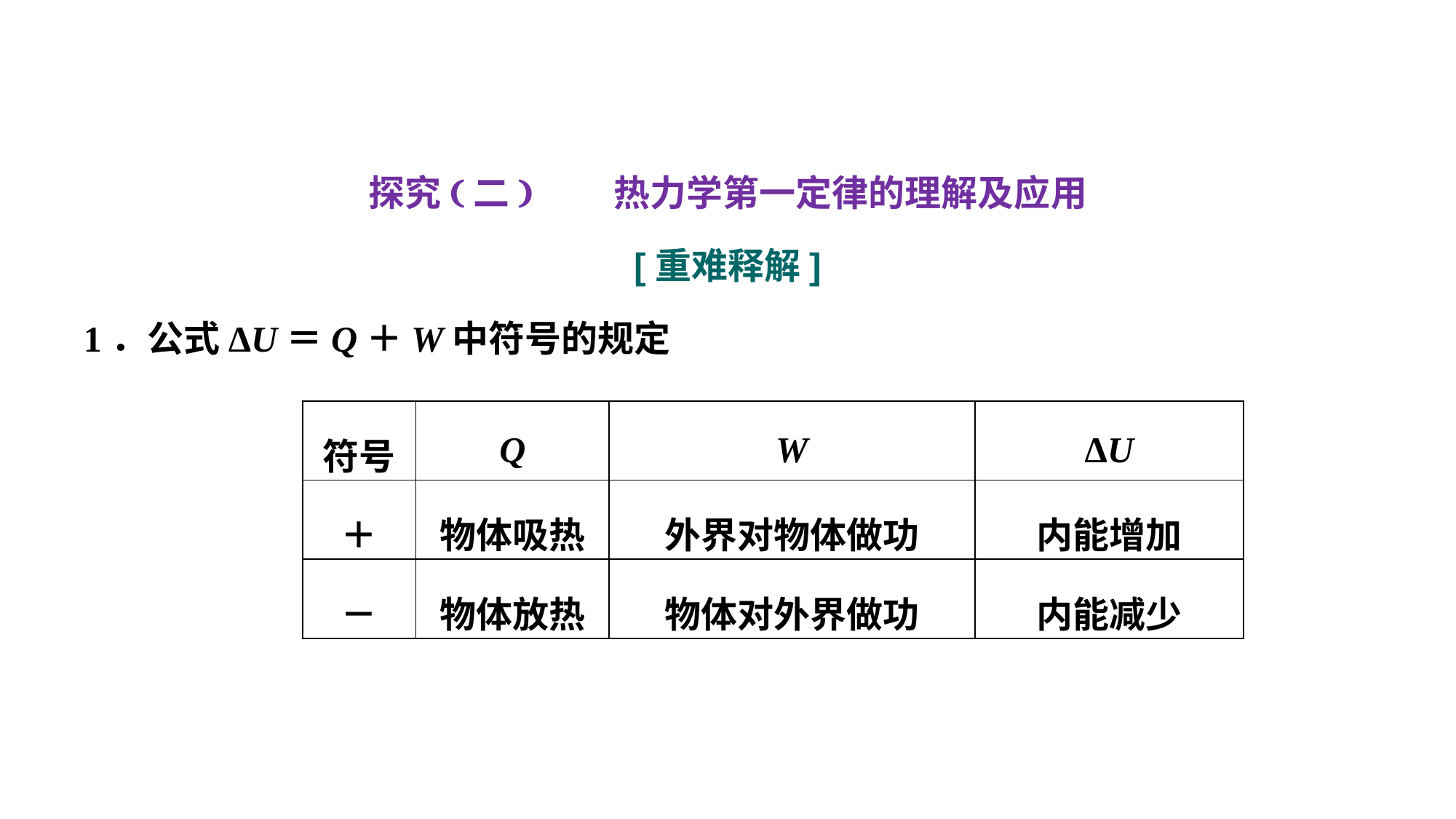

探究(二)　　热力学第一定律的理解及应用
[重难释解]
1．公式ΔU＝Q＋W中符号的规定

| 符号 | Q | W | ΔU |
| --- | --- | --- | --- |
| ＋ | 物体吸热 | 外界对物体做功 | 内能增加 |
| － | 物体放热 | 物体对外界做功 | 内能减少 |